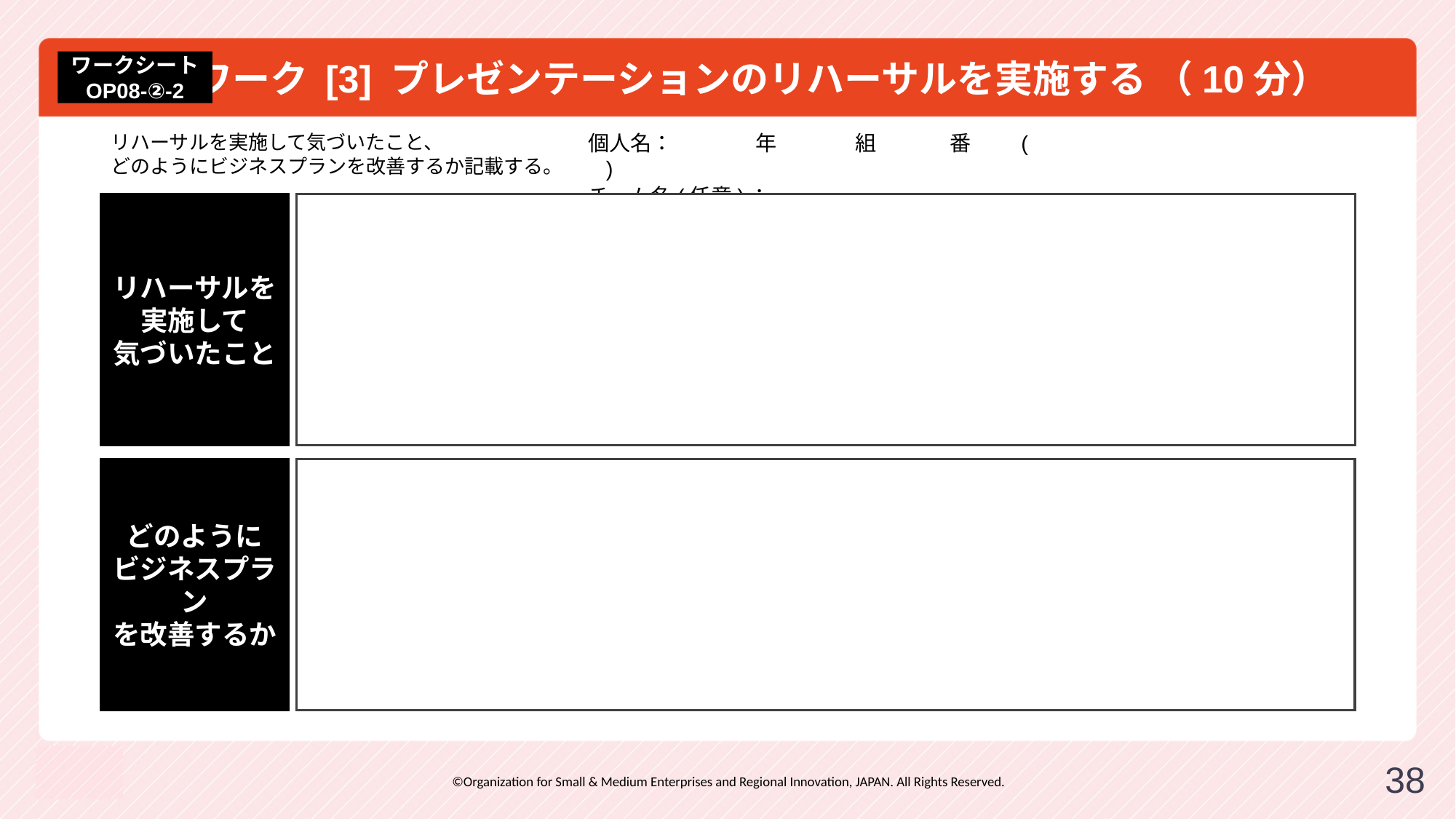

# ワーク [3] プレゼンテーションのリハーサルを実施する （10分）
ワークシート
OP08-②-2
リハーサルを実施して気づいたこと、
どのようにビジネスプランを改善するか記載する。
個人名：　　    　年　　   　組　　　  番     　(                                                         )

チーム名(任意)：(                                                                                           )
リハーサルを
実施して
気づいたこと

どのように
ビジネスプラン
を改善するか